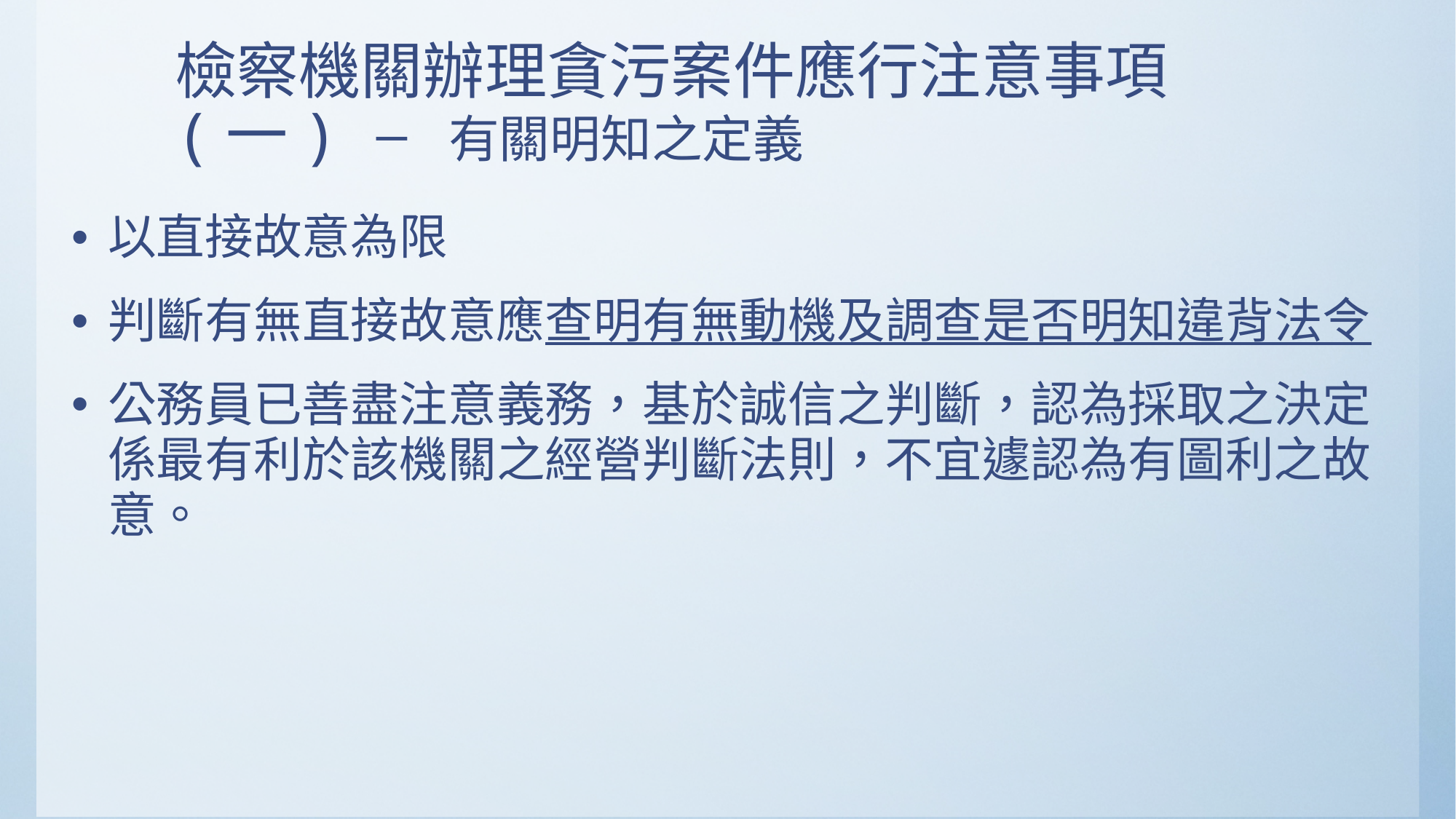

檢察機關辦理貪污案件應行注意事項(一) ─ 有關明知之定義
以直接故意為限
判斷有無直接故意應查明有無動機及調查是否明知違背法令
公務員已善盡注意義務，基於誠信之判斷，認為採取之決定係最有利於該機關之經營判斷法則，不宜遽認為有圖利之故意。